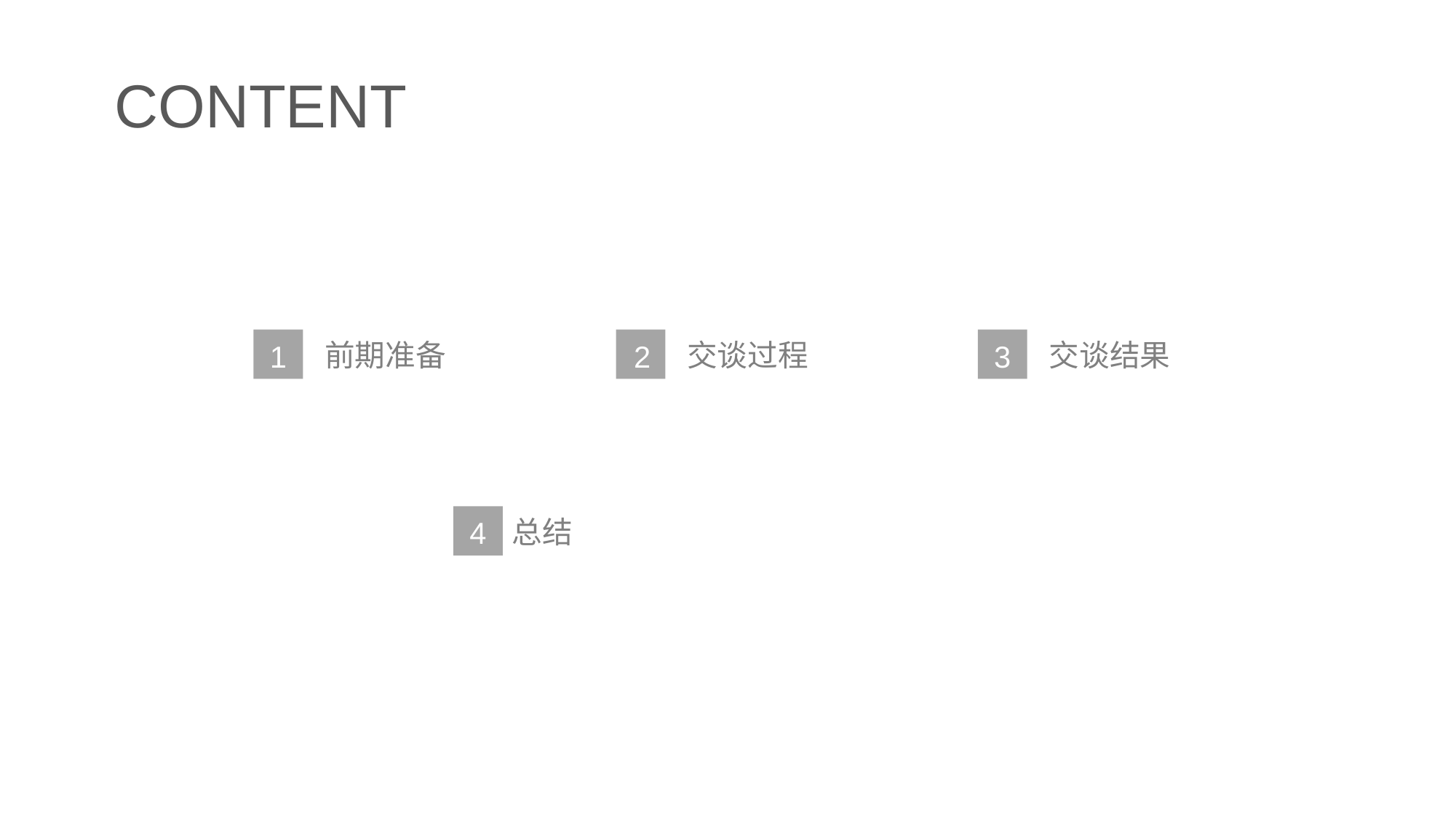

CONTENT

前期准备
交谈过程
交谈结果
1
2
3

总结
4